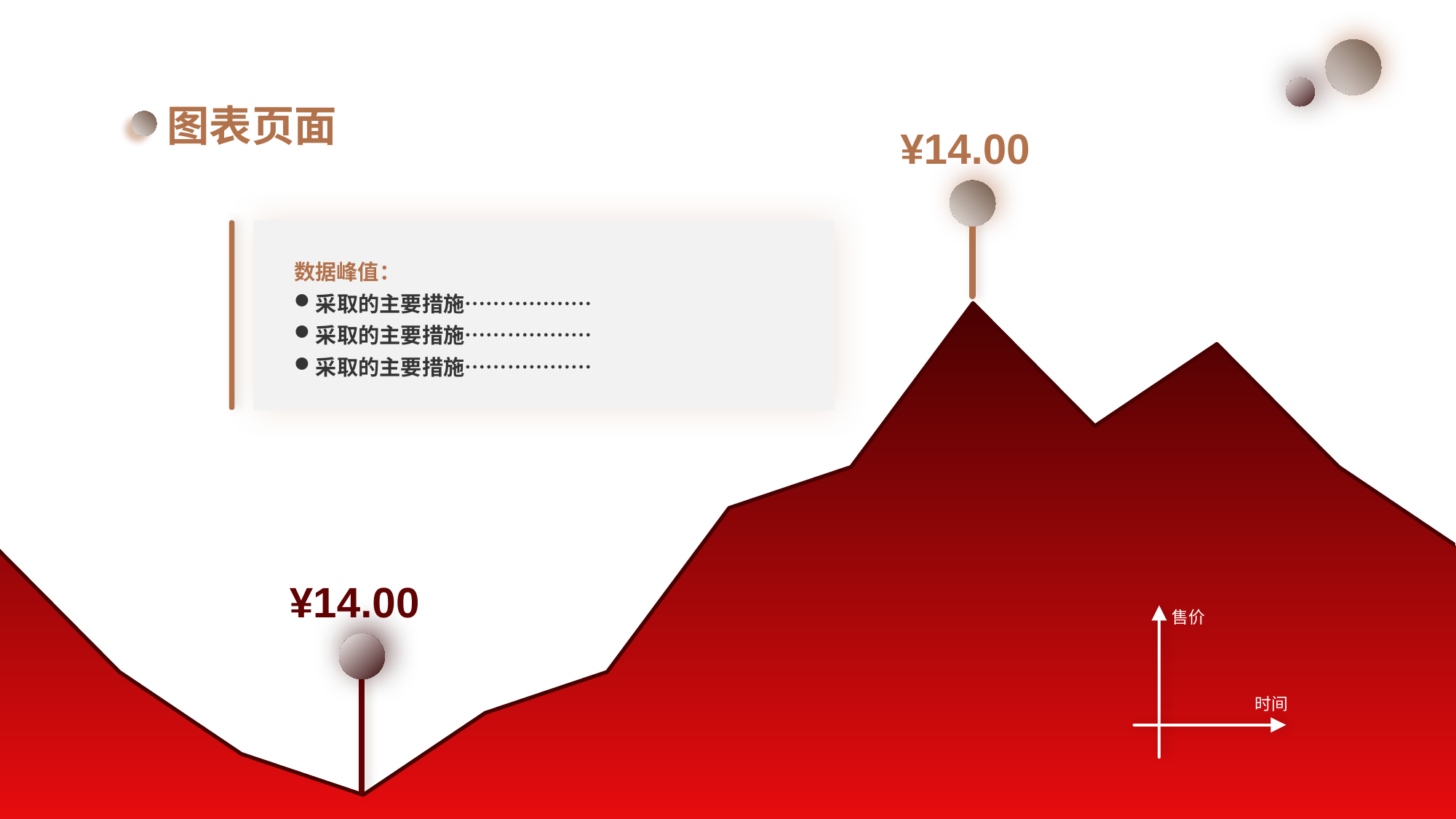

### Chart

| Category | Company 4 |
|---|---|
| 1 | 8.0 |
| 2 | 5.0 |
| 3 | 3.0 |
| 4 | 2.0 |
| 5 | 4.0 |
| 6 | 5.0 |
| 7 | 9.0 |
| 8 | 10.0 |
| 9 | 14.0 |
| 10 | 11.0 |
| 11 | 13.0 |
| 12 | 10.0 |
| 13 | 8.0 |

图表页面

¥14.00

数据峰值：
采取的主要措施………………
采取的主要措施………………
采取的主要措施………………
¥14.00
售价

时间